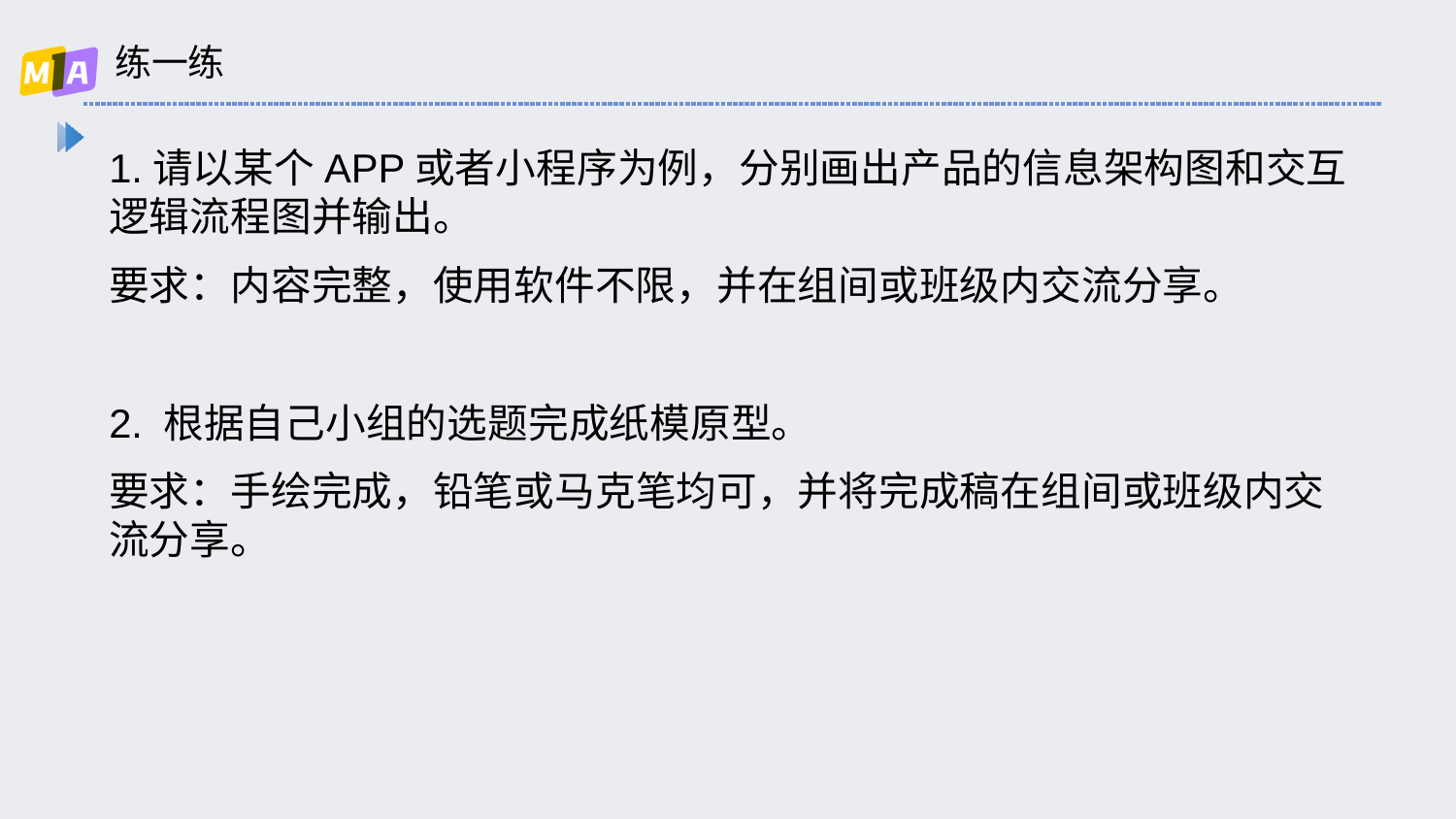

# 练一练
1.请以某个APP或者小程序为例，分别画出产品的信息架构图和交互逻辑流程图并输出。
要求：内容完整，使用软件不限，并在组间或班级内交流分享。

2. 根据自己小组的选题完成纸模原型。
要求：手绘完成，铅笔或马克笔均可，并将完成稿在组间或班级内交流分享。